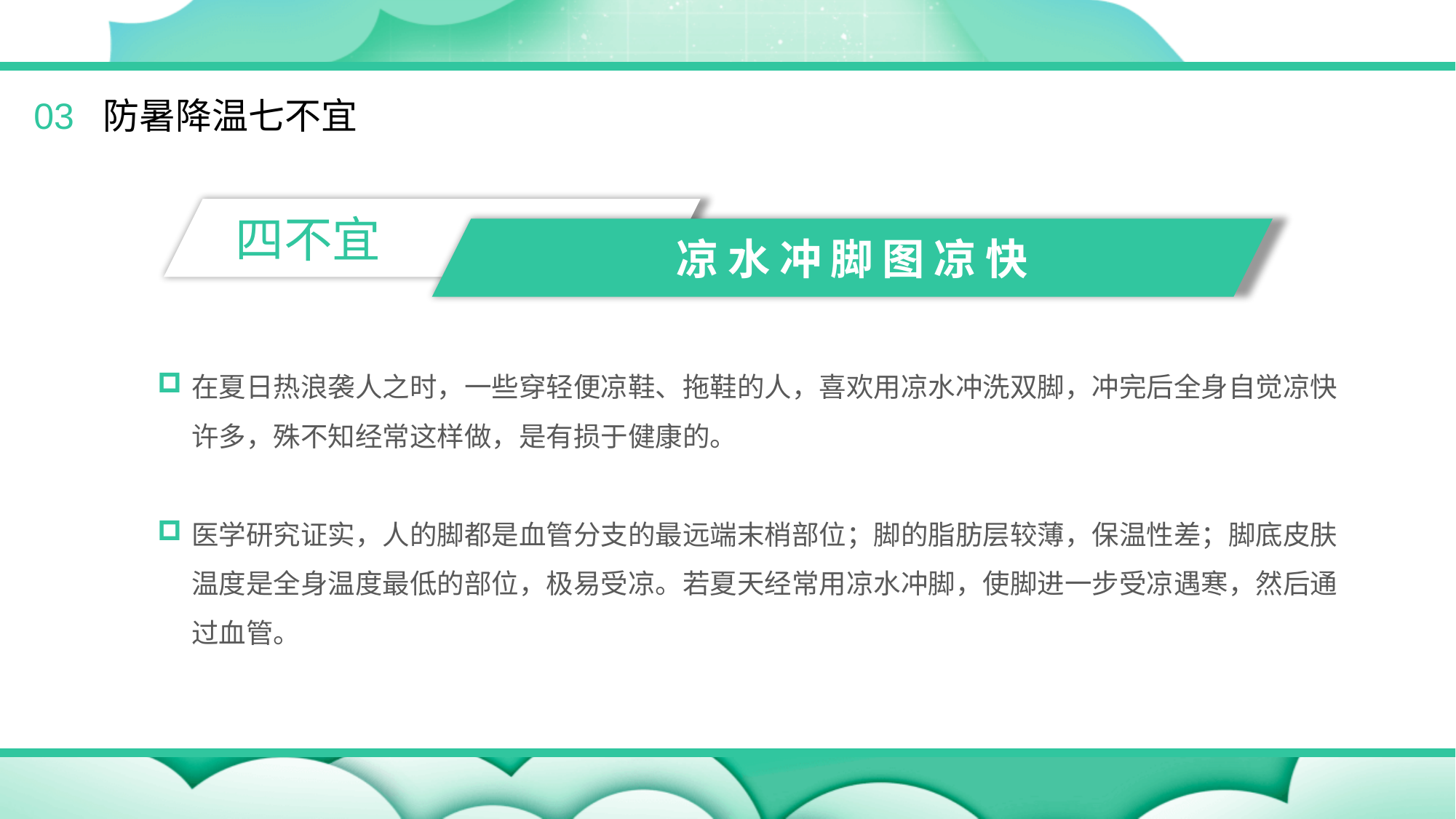

03  防暑降温七不宜
四不宜
凉水冲脚图凉快
在夏日热浪袭人之时，一些穿轻便凉鞋、拖鞋的人，喜欢用凉水冲洗双脚，冲完后全身自觉凉快许多，殊不知经常这样做，是有损于健康的。

医学研究证实，人的脚都是血管分支的最远端末梢部位；脚的脂肪层较薄，保温性差；脚底皮肤温度是全身温度最低的部位，极易受凉。若夏天经常用凉水冲脚，使脚进一步受凉遇寒，然后通过血管。